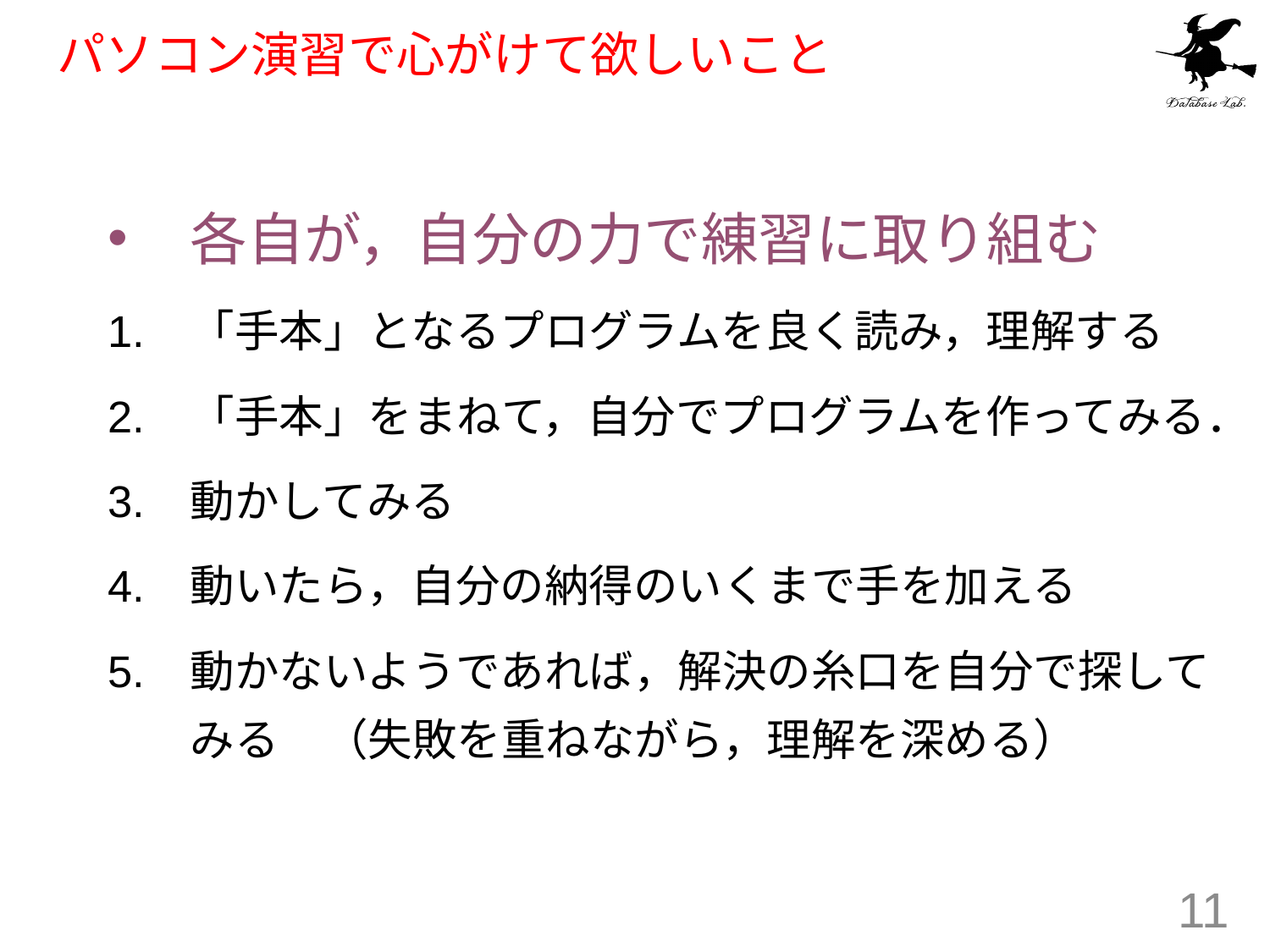

# パソコン演習で心がけて欲しいこと
各自が，自分の力で練習に取り組む
「手本」となるプログラムを良く読み，理解する
「手本」をまねて，自分でプログラムを作ってみる．
動かしてみる
動いたら，自分の納得のいくまで手を加える
動かないようであれば，解決の糸口を自分で探してみる　（失敗を重ねながら，理解を深める）

11